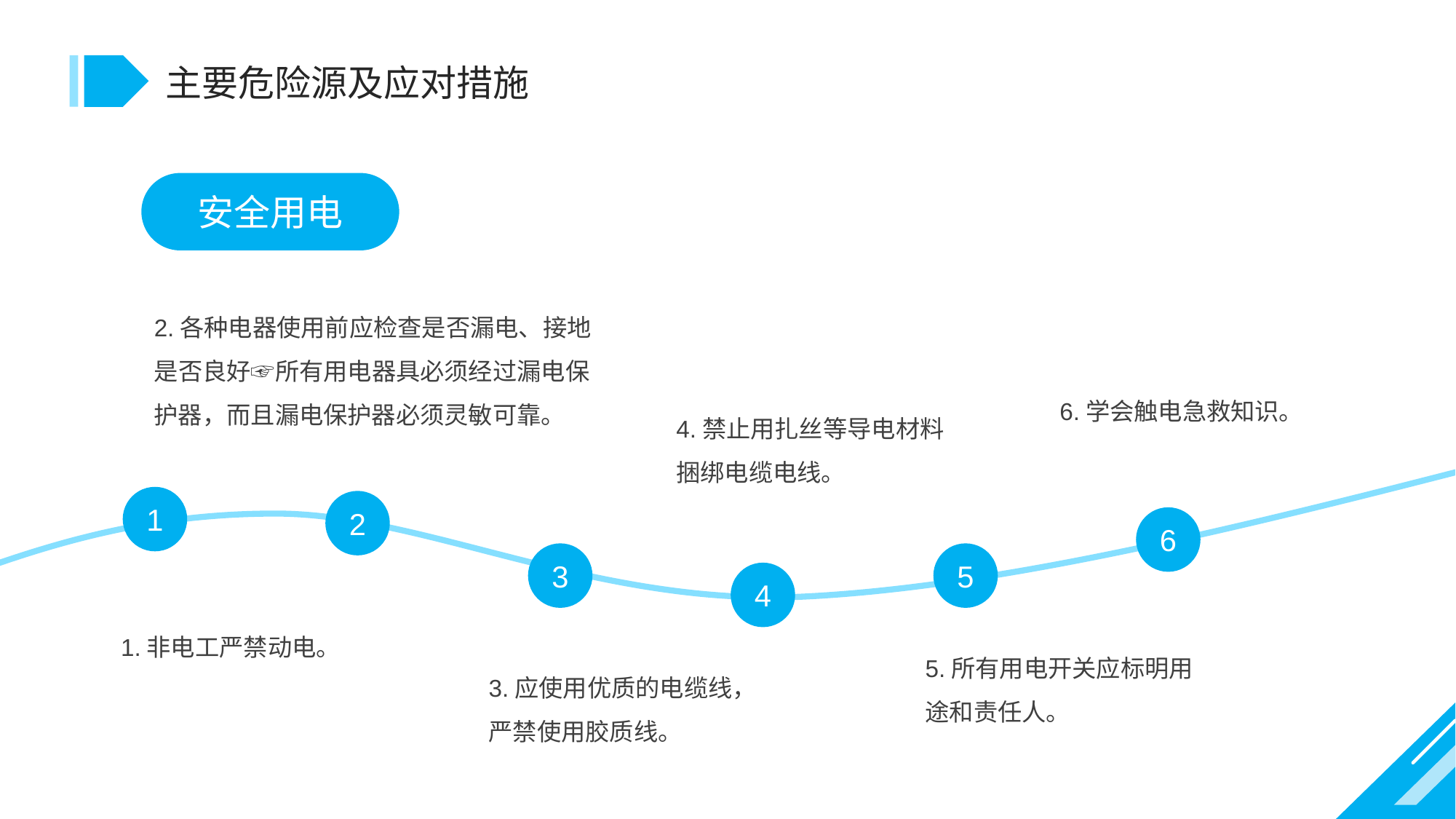

主要危险源及应对措施
安全用电
2.各种电器使用前应检查是否漏电、接地是否良好☞所有用电器具必须经过漏电保护器，而且漏电保护器必须灵敏可靠。

6.学会触电急救知识。
4.禁止用扎丝等导电材料捆绑电缆电线。

1
2
6
3
5
4
1.非电工严禁动电。
5.所有用电开关应标明用途和责任人。
3.应使用优质的电缆线，严禁使用胶质线。